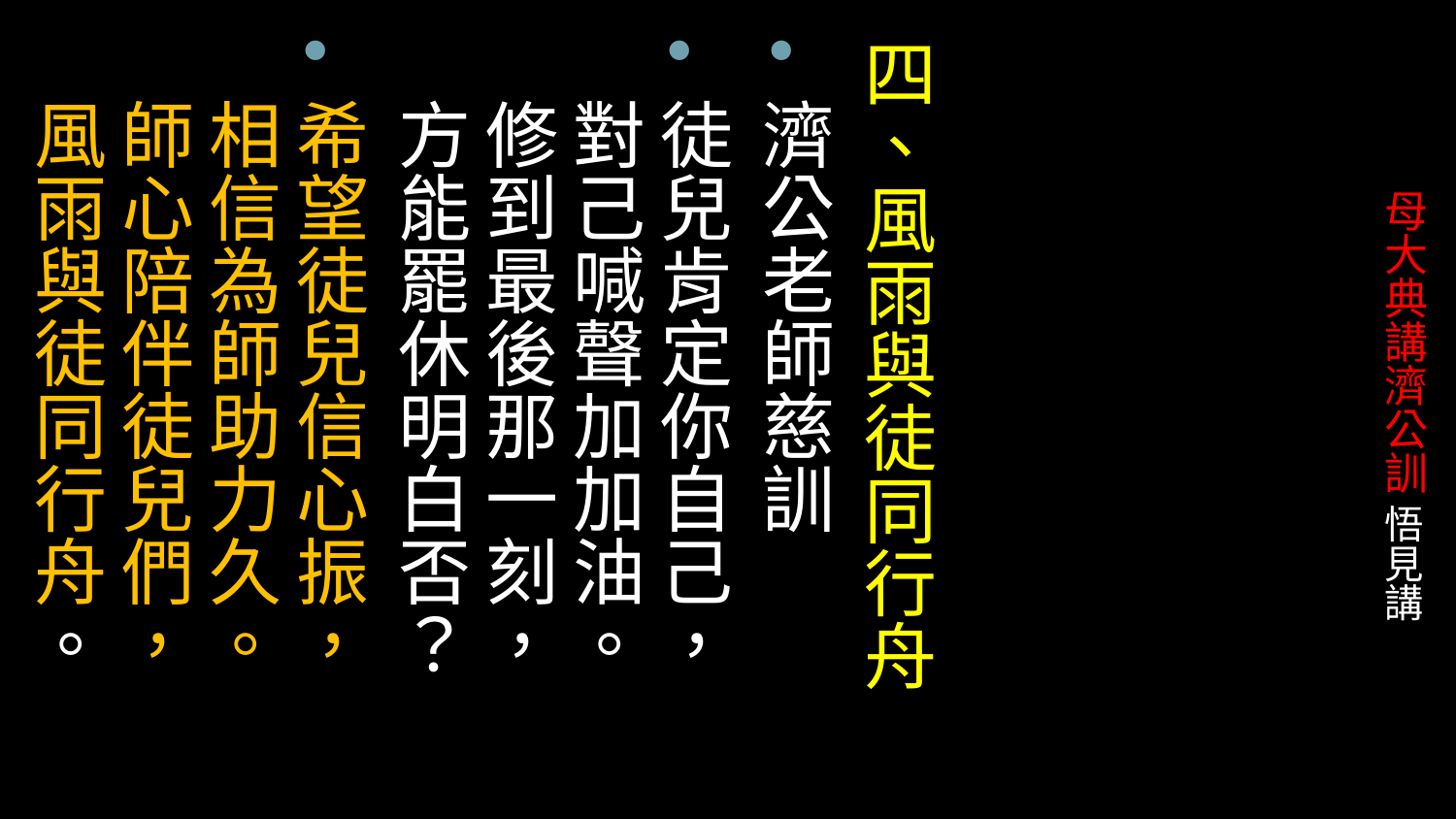

四、風雨與徒同行舟
濟公老師慈訓
徒兒肯定你自己，  對己喊聲加加油。  修到最後那一刻，  方能罷休明白否？
希望徒兒信心振，   相信為師助力久。  師心陪伴徒兒們，  風雨與徒同行舟。
# 母大典講濟公訓 悟見講